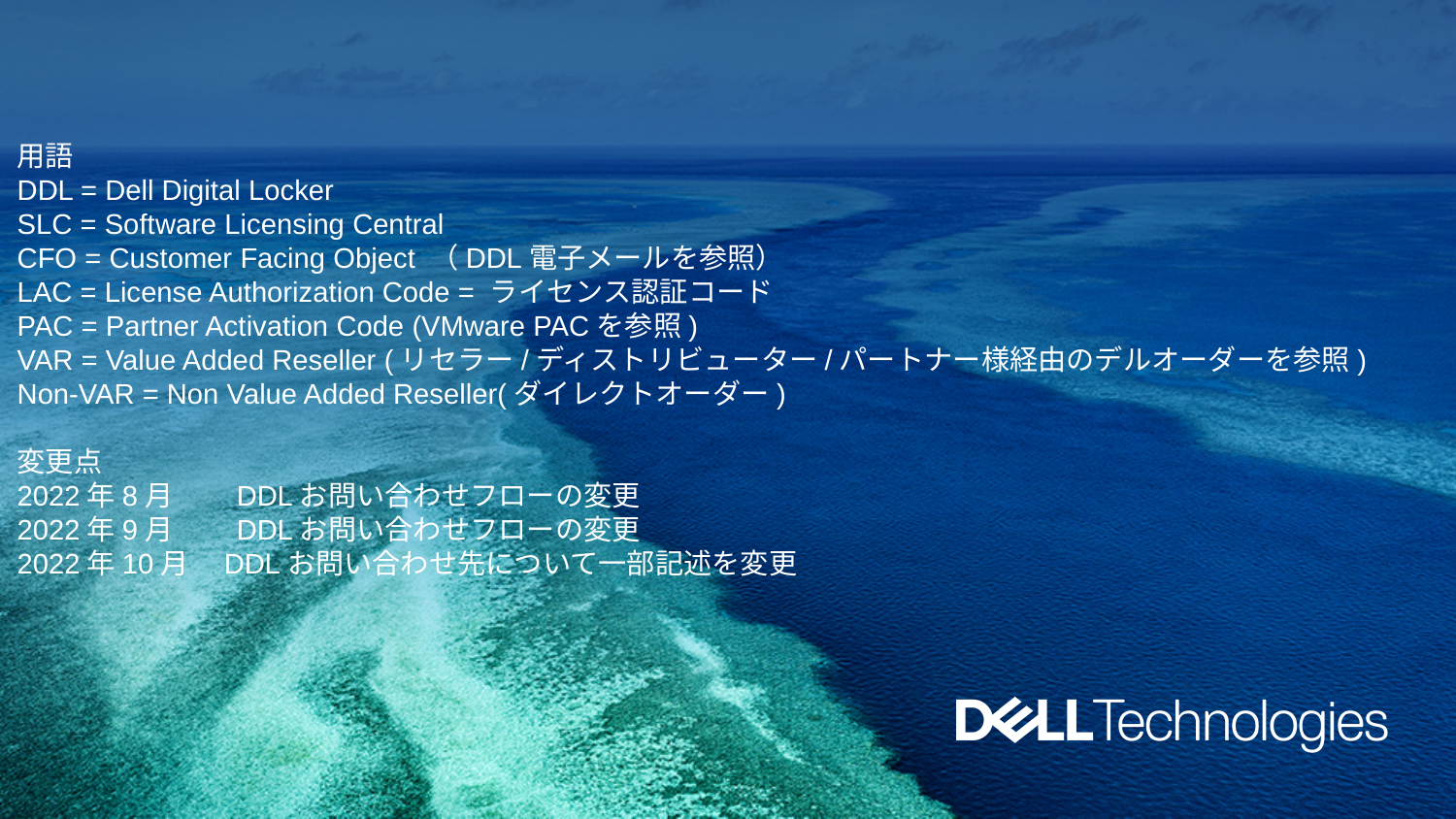

用語
DDL = Dell Digital Locker
SLC = Software Licensing Central
CFO = Customer Facing Object （DDL電子メールを参照）
LAC = License Authorization Code = ライセンス認証コード
PAC = Partner Activation Code (VMware PACを参照)
VAR = Value Added Reseller (リセラー/ディストリビューター/パートナー様経由のデルオーダーを参照)
Non-VAR = Non Value Added Reseller(ダイレクトオーダー)

変更点
2022年8月　　DDLお問い合わせフローの変更
2022年9月　　DDLお問い合わせフローの変更
2022年10月　DDLお問い合わせ先について一部記述を変更